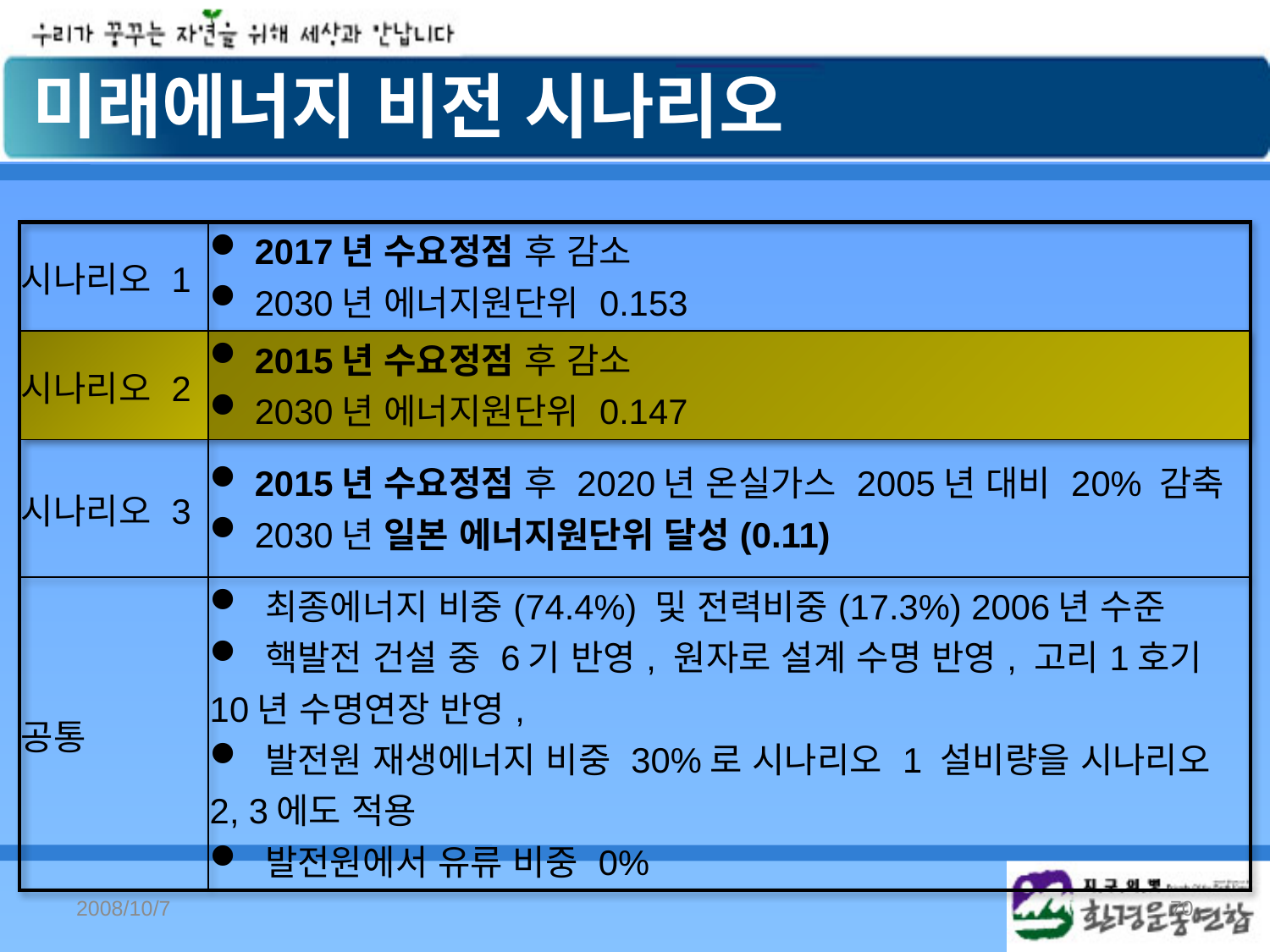

미래에너지 비전 시나리오
| 시나리오 1 | 2017년 수요정점 후 감소 2030년 에너지원단위 0.153 |
| --- | --- |
| 시나리오 2 | 2015년 수요정점 후 감소 2030년 에너지원단위 0.147 |
| 시나리오 3 | 2015년 수요정점 후 2020년 온실가스 2005년 대비 20% 감축 2030년 일본 에너지원단위 달성(0.11) |
| 공통 | 최종에너지 비중(74.4%) 및 전력비중(17.3%) 2006년 수준 핵발전 건설 중 6기 반영, 원자로 설계 수명 반영, 고리1호기 10년 수명연장 반영, 발전원 재생에너지 비중 30%로 시나리오 1 설비량을 시나리오 2, 3에도 적용 발전원에서 유류 비중 0% |
2008/10/7
70